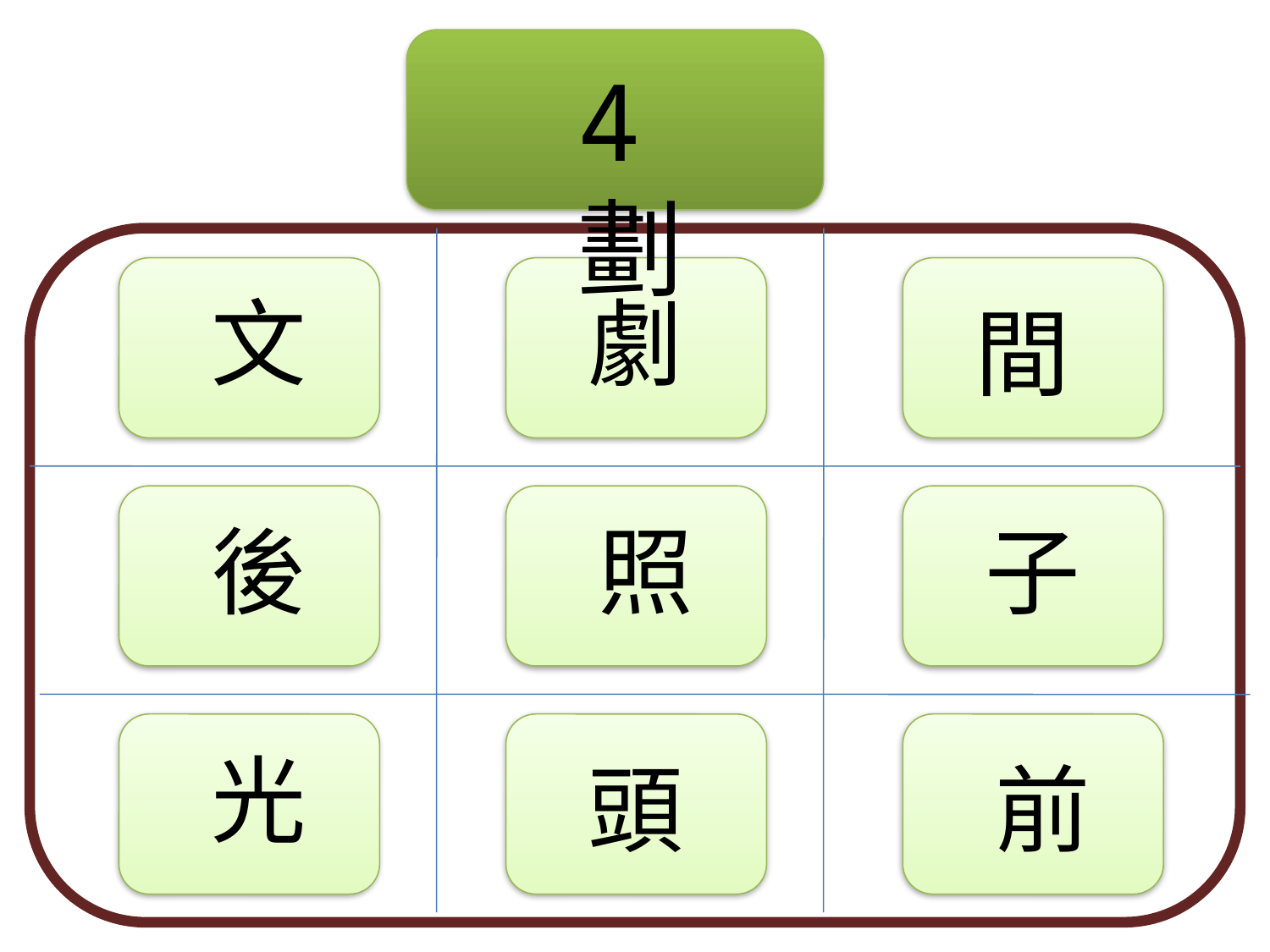

4劃

文
劇
間

後
照
子

光
頭
前